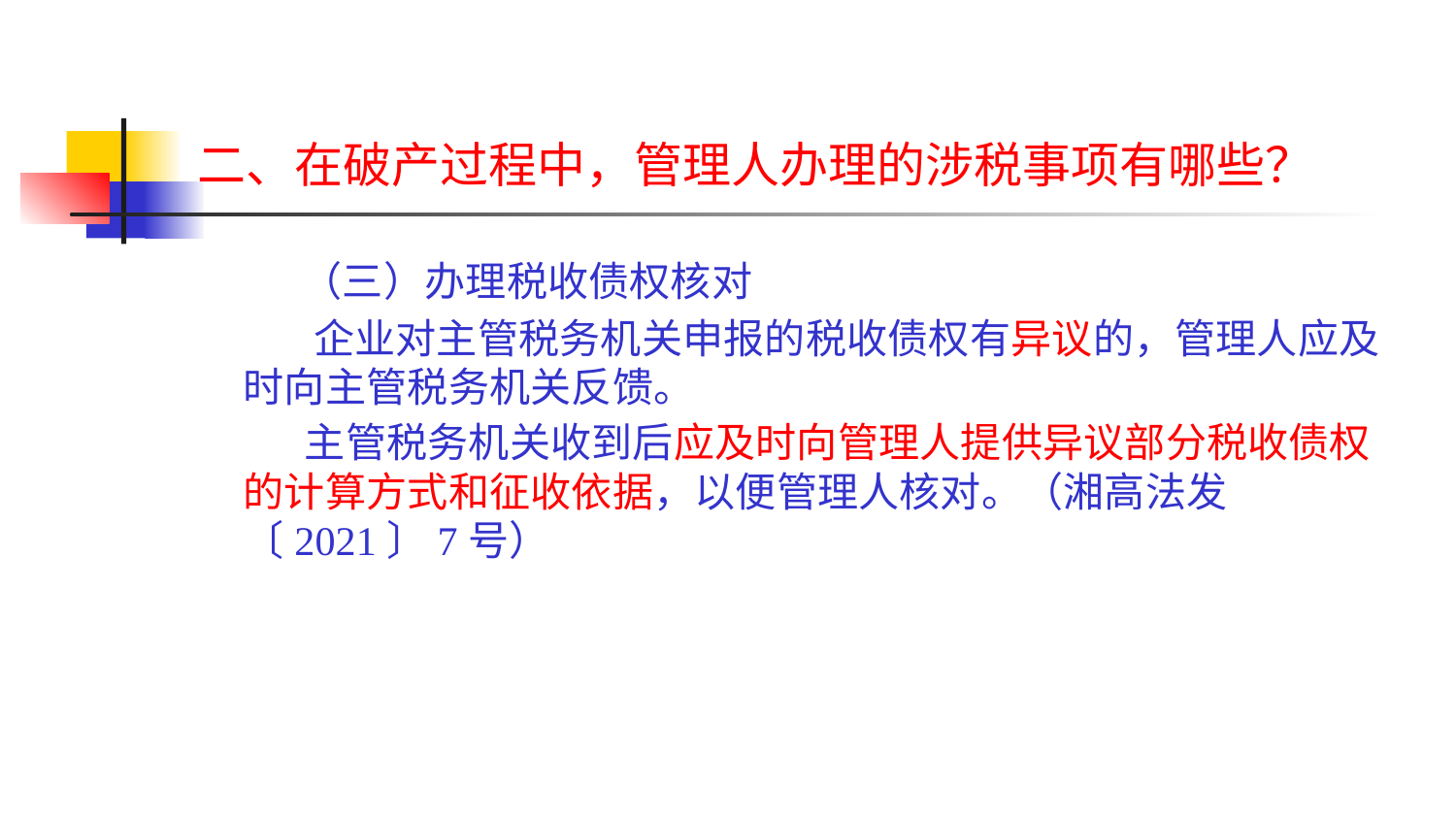

# 二、在破产过程中，管理人办理的涉税事项有哪些？
        （三）办理税收债权核对
           企业对主管税务机关申报的税收债权有异议的，管理人应及时向主管税务机关反馈。
          主管税务机关收到后应及时向管理人提供异议部分税收债权的计算方式和征收依据，以便管理人核对。（湘高法发〔2021〕7号）